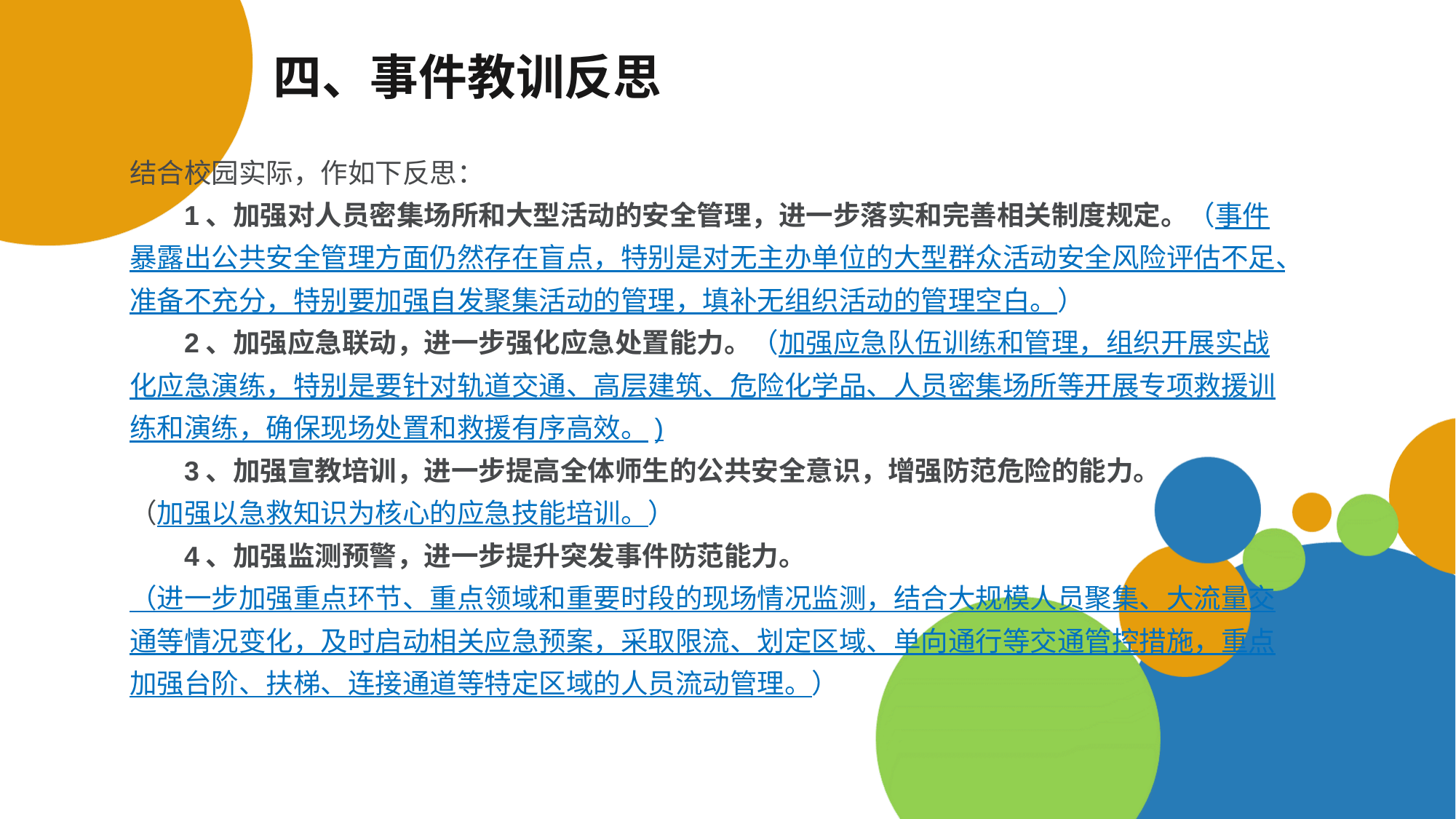

# 四、事件教训反思
结合校园实际，作如下反思：
1、加强对人员密集场所和大型活动的安全管理，进一步落实和完善相关制度规定。（事件暴露出公共安全管理方面仍然存在盲点，特别是对无主办单位的大型群众活动安全风险评估不足、准备不充分，特别要加强自发聚集活动的管理，填补无组织活动的管理空白。）
2、加强应急联动，进一步强化应急处置能力。（加强应急队伍训练和管理，组织开展实战化应急演练，特别是要针对轨道交通、高层建筑、危险化学品、人员密集场所等开展专项救援训练和演练，确保现场处置和救援有序高效。)
3、加强宣教培训，进一步提高全体师生的公共安全意识，增强防范危险的能力。
（加强以急救知识为核心的应急技能培训。）
4、加强监测预警，进一步提升突发事件防范能力。
（进一步加强重点环节、重点领域和重要时段的现场情况监测，结合大规模人员聚集、大流量交通等情况变化，及时启动相关应急预案，采取限流、划定区域、单向通行等交通管控措施，重点加强台阶、扶梯、连接通道等特定区域的人员流动管理。）